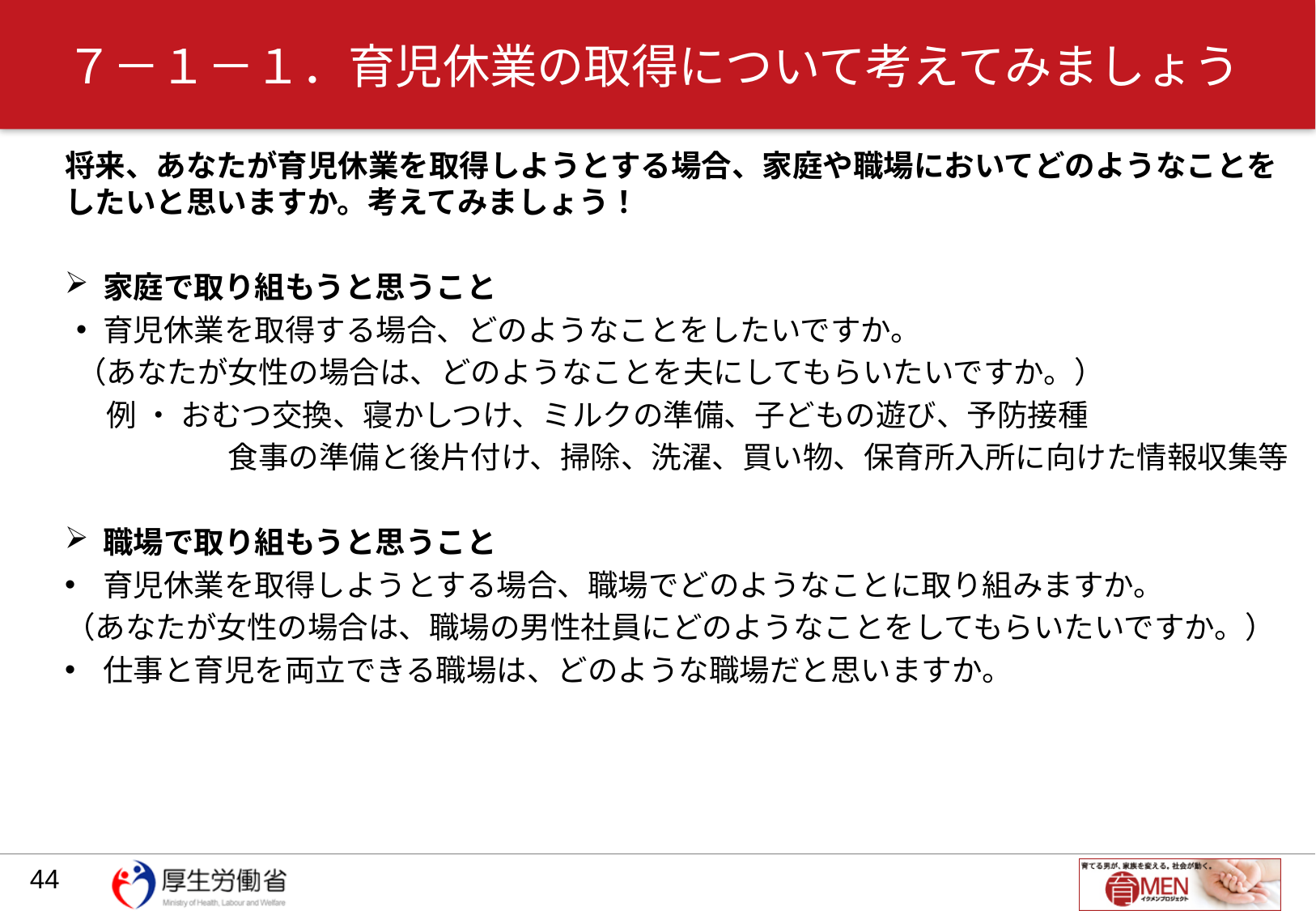

# ７－１－１．育児休業の取得について考えてみましょう
将来、あなたが育児休業を取得しようとする場合、家庭や職場においてどのようなことをしたいと思いますか。考えてみましょう！

家庭で取り組もうと思うこと
育児休業を取得する場合、どのようなことをしたいですか。
（あなたが女性の場合は、どのようなことを夫にしてもらいたいですか。）
　例 ・ おむつ交換、寝かしつけ、ミルクの準備、子どもの遊び、予防接種
　　　　　食事の準備と後片付け、掃除、洗濯、買い物、保育所入所に向けた情報収集等

職場で取り組もうと思うこと
育児休業を取得しようとする場合、職場でどのようなことに取り組みますか。
（あなたが女性の場合は、職場の男性社員にどのようなことをしてもらいたいですか。）
仕事と育児を両立できる職場は、どのような職場だと思いますか。
44